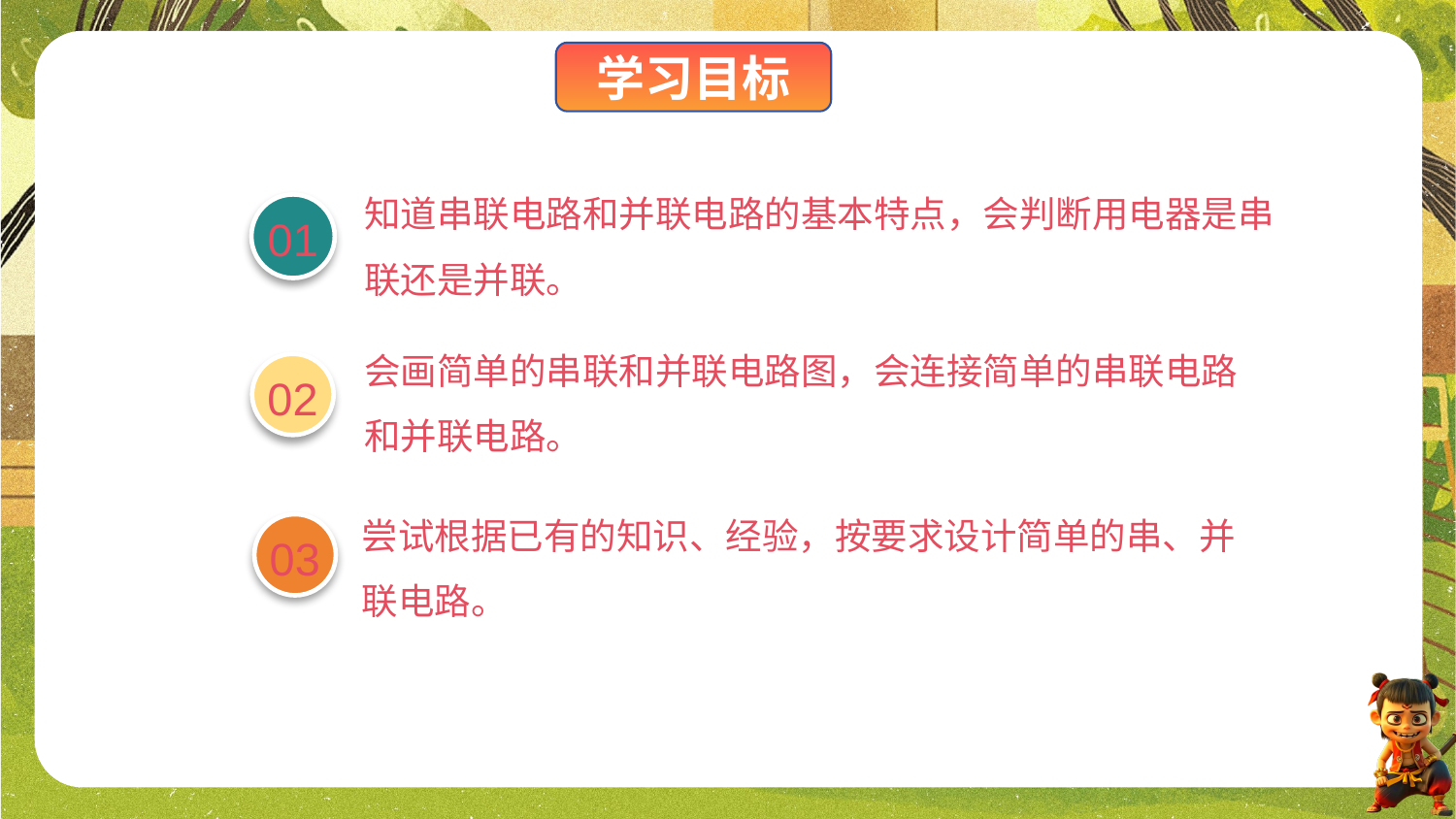

知道串联电路和并联电路的基本特点，会判断用电器是串联还是并联。

01
会画简单的串联和并联电路图，会连接简单的串联电路和并联电路。

02
尝试根据已有的知识、经验，按要求设计简单的串、并联电路。

03